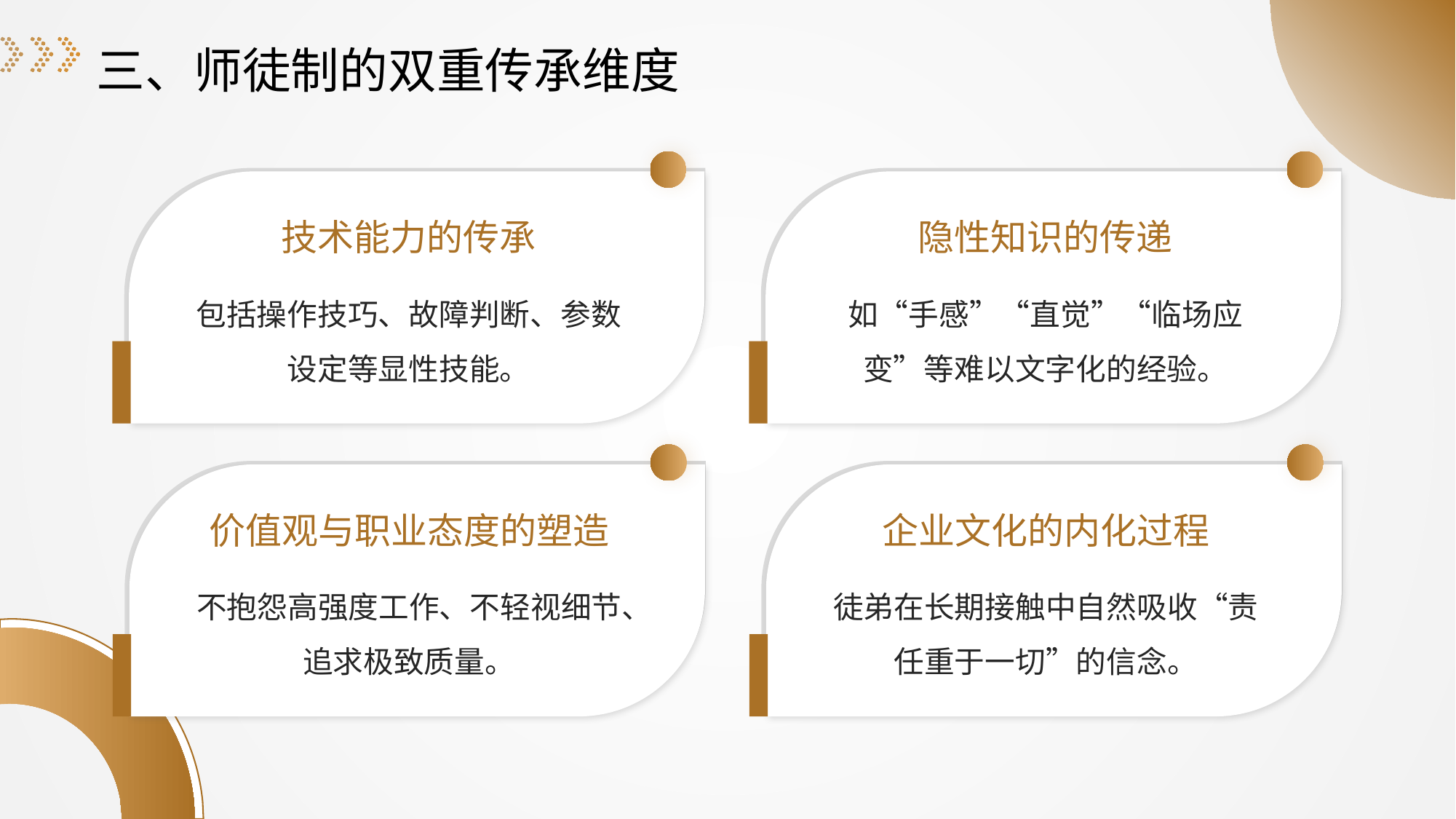

三、师徒制的双重传承维度

技术能力的传承
隐性知识的传递
包括操作技巧、故障判断、参数设定等显性技能。
如“手感”“直觉”“临场应变”等难以文字化的经验。

价值观与职业态度的塑造
企业文化的内化过程
不抱怨高强度工作、不轻视细节、追求极致质量。
徒弟在长期接触中自然吸收“责任重于一切”的信念。